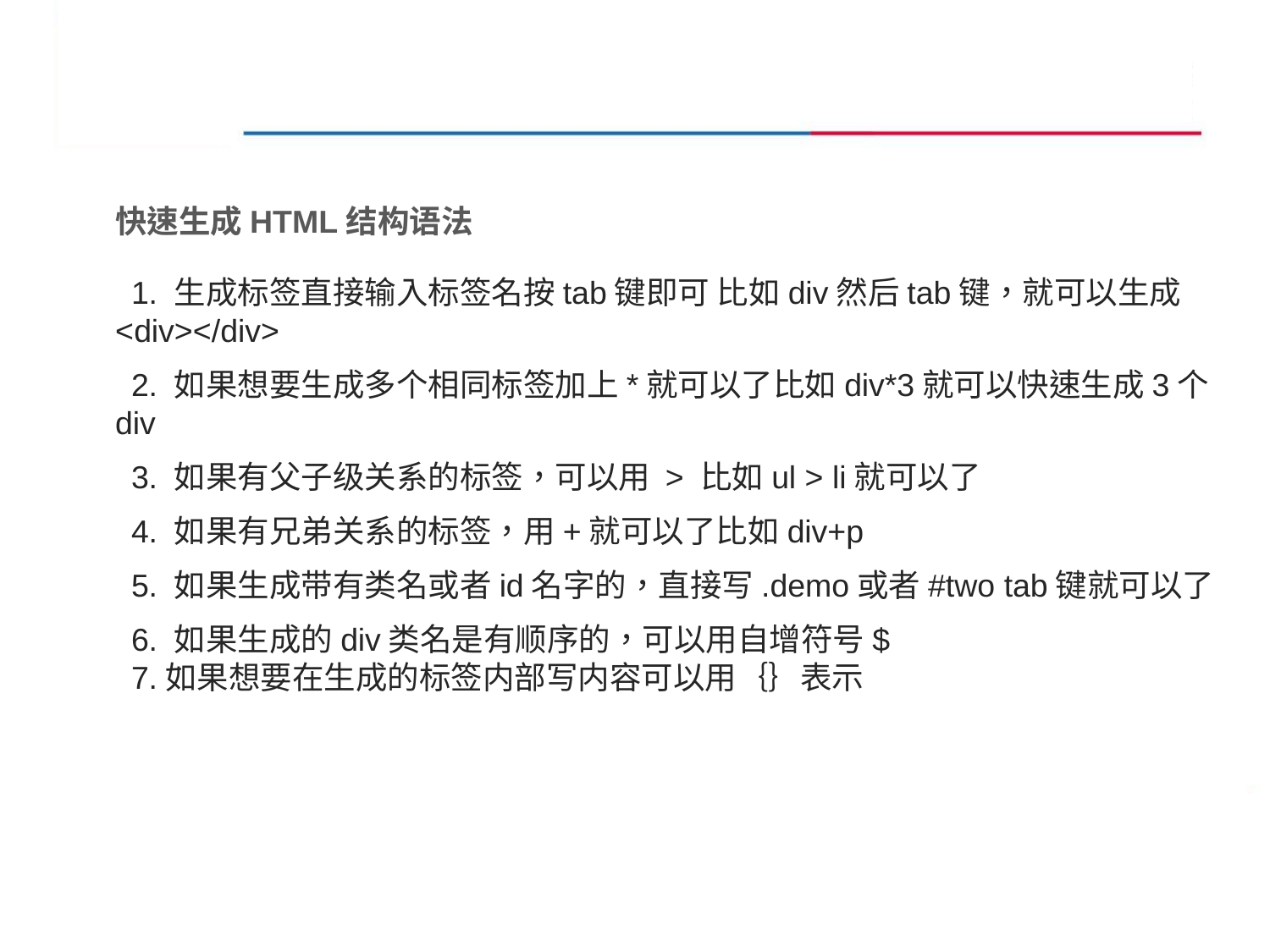

快速生成HTML结构语法
1. 生成标签直接输入标签名按tab键即可 比如div然后tab键，就可以生成<div></div>
2. 如果想要生成多个相同标签加上*就可以了比如div*3就可以快速生成3个div
3. 如果有父子级关系的标签，可以用 > 比如ul > li就可以了
4. 如果有兄弟关系的标签，用+就可以了比如div+p
5. 如果生成带有类名或者id名字的，直接写.demo或者#two tab键就可以了
6. 如果生成的div类名是有顺序的，可以用自增符号$
7.如果想要在生成的标签内部写内容可以用｛｝表示